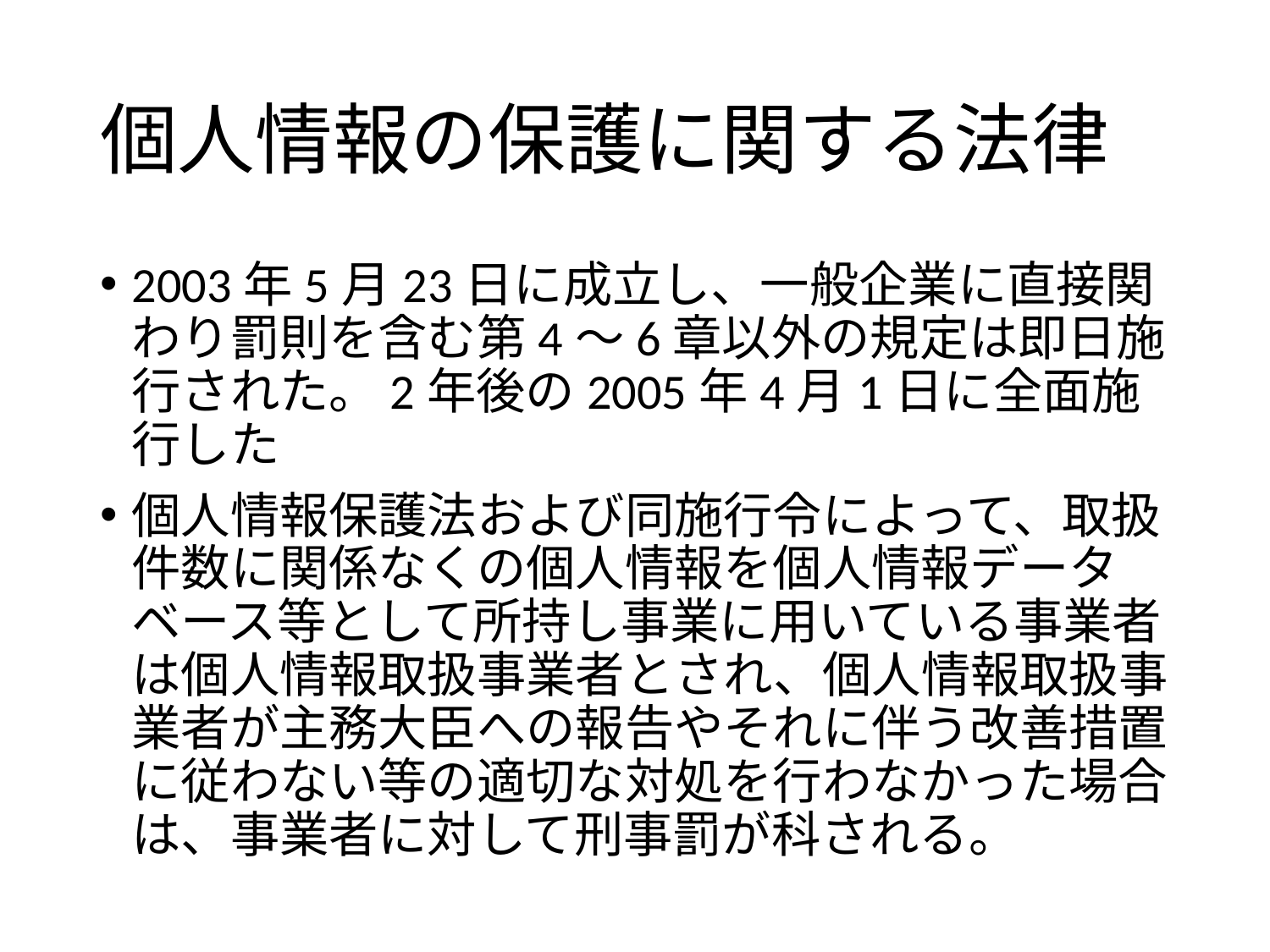

# 個人情報の保護に関する法律
2003年5月23日に成立し、一般企業に直接関わり罰則を含む第4〜6章以外の規定は即日施行された。2年後の2005年4月1日に全面施行した
個人情報保護法および同施行令によって、取扱件数に関係なくの個人情報を個人情報データベース等として所持し事業に用いている事業者は個人情報取扱事業者とされ、個人情報取扱事業者が主務大臣への報告やそれに伴う改善措置に従わない等の適切な対処を行わなかった場合は、事業者に対して刑事罰が科される。